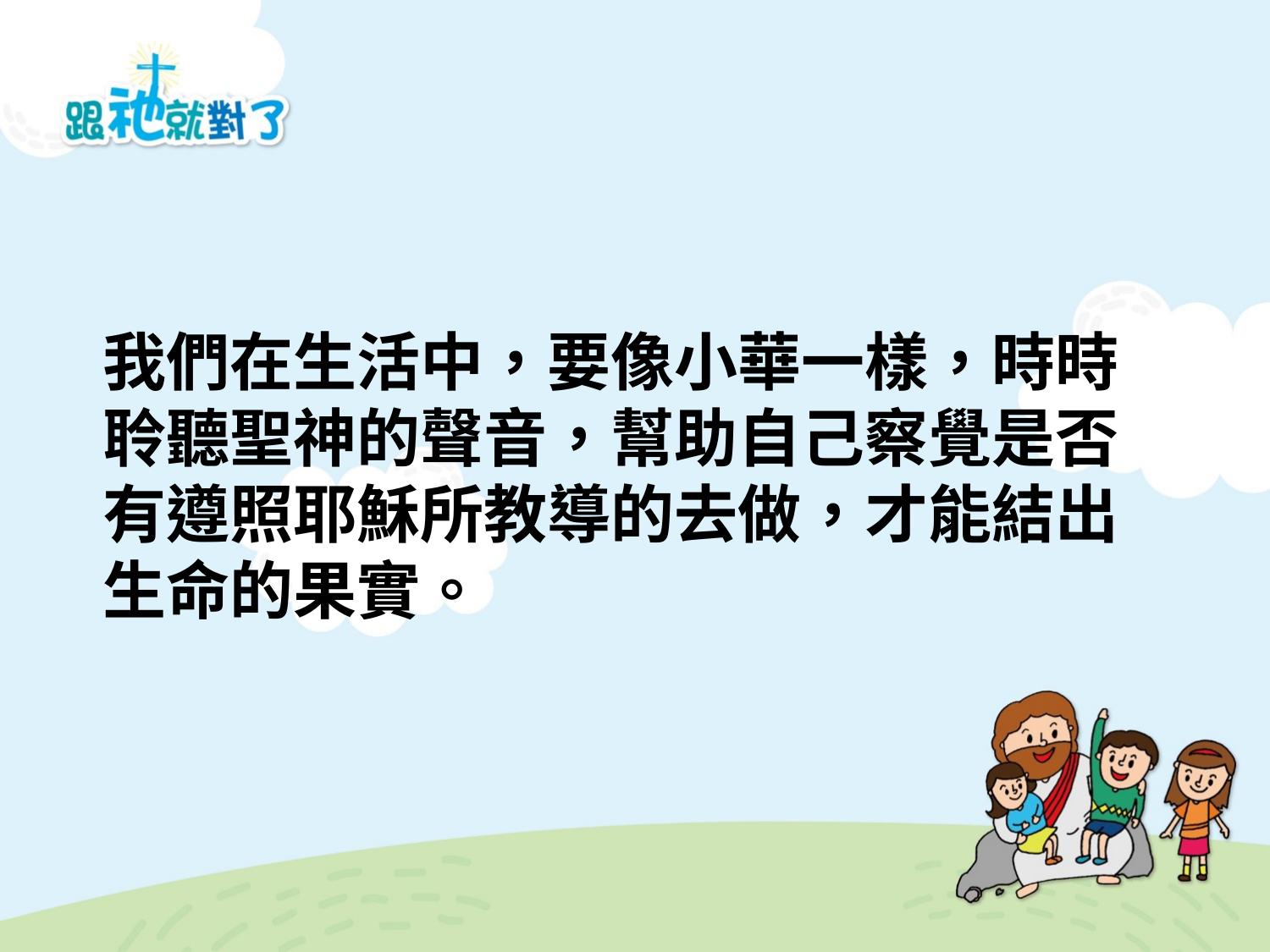

我們在生活中，要像小華一樣，時時聆聽聖神的聲音，幫助自己察覺是否有遵照耶穌所教導的去做，才能結出生命的果實。